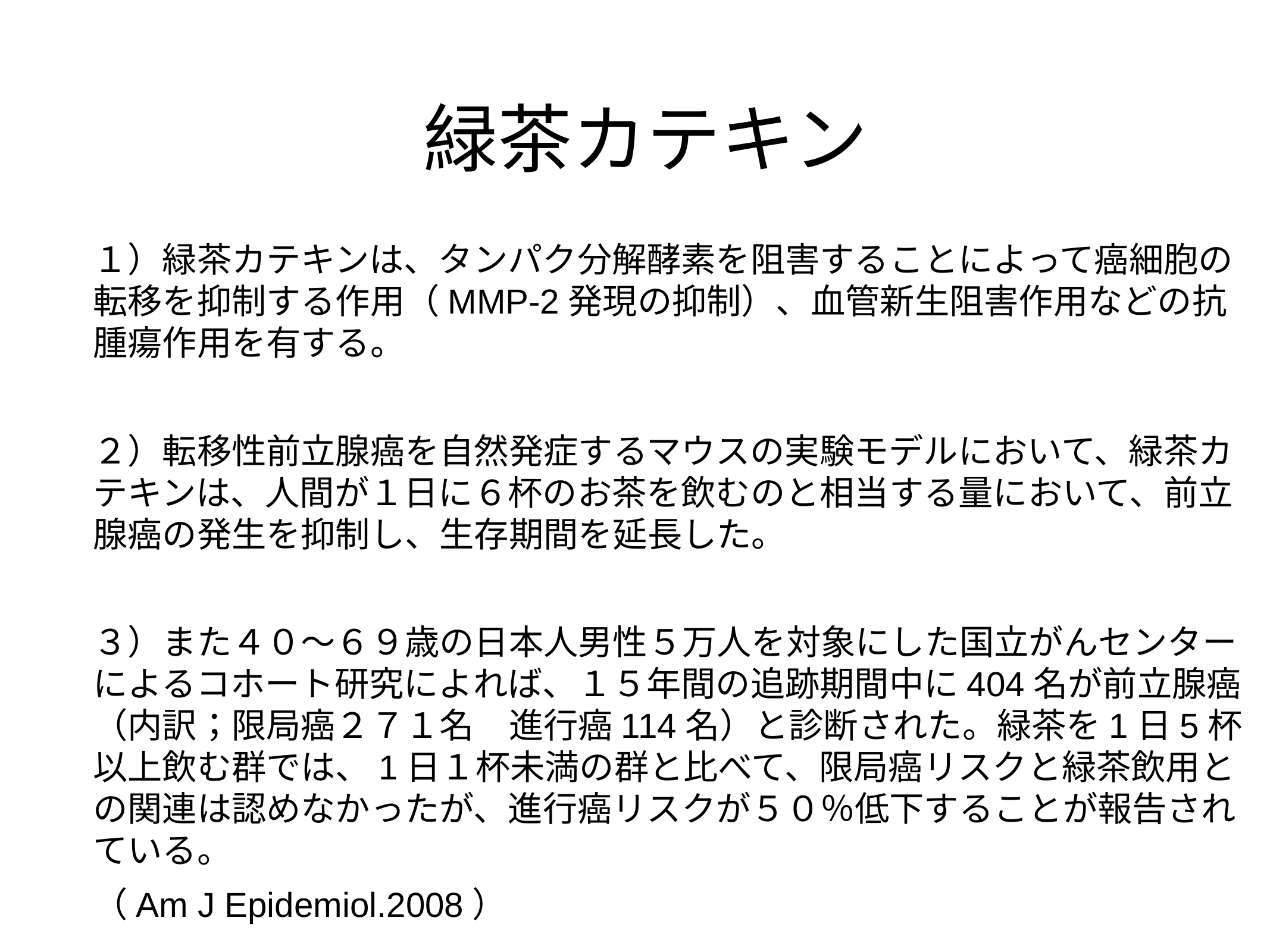

# 緑茶カテキン
１）緑茶カテキンは、タンパク分解酵素を阻害することによって癌細胞の転移を抑制する作用（MMP-2発現の抑制）、血管新生阻害作用などの抗腫瘍作用を有する。

２）転移性前立腺癌を自然発症するマウスの実験モデルにおいて、緑茶カテキンは、人間が１日に６杯のお茶を飲むのと相当する量において、前立腺癌の発生を抑制し、生存期間を延長した。

３）また４０〜６９歳の日本人男性５万人を対象にした国立がんセンターによるコホート研究によれば、１５年間の追跡期間中に404名が前立腺癌（内訳；限局癌２７１名　進行癌114名）と診断された。緑茶を1日5杯以上飲む群では、1日１杯未満の群と比べて、限局癌リスクと緑茶飲用との関連は認めなかったが、進行癌リスクが５０％低下することが報告されている。
（Am J Epidemiol.2008）